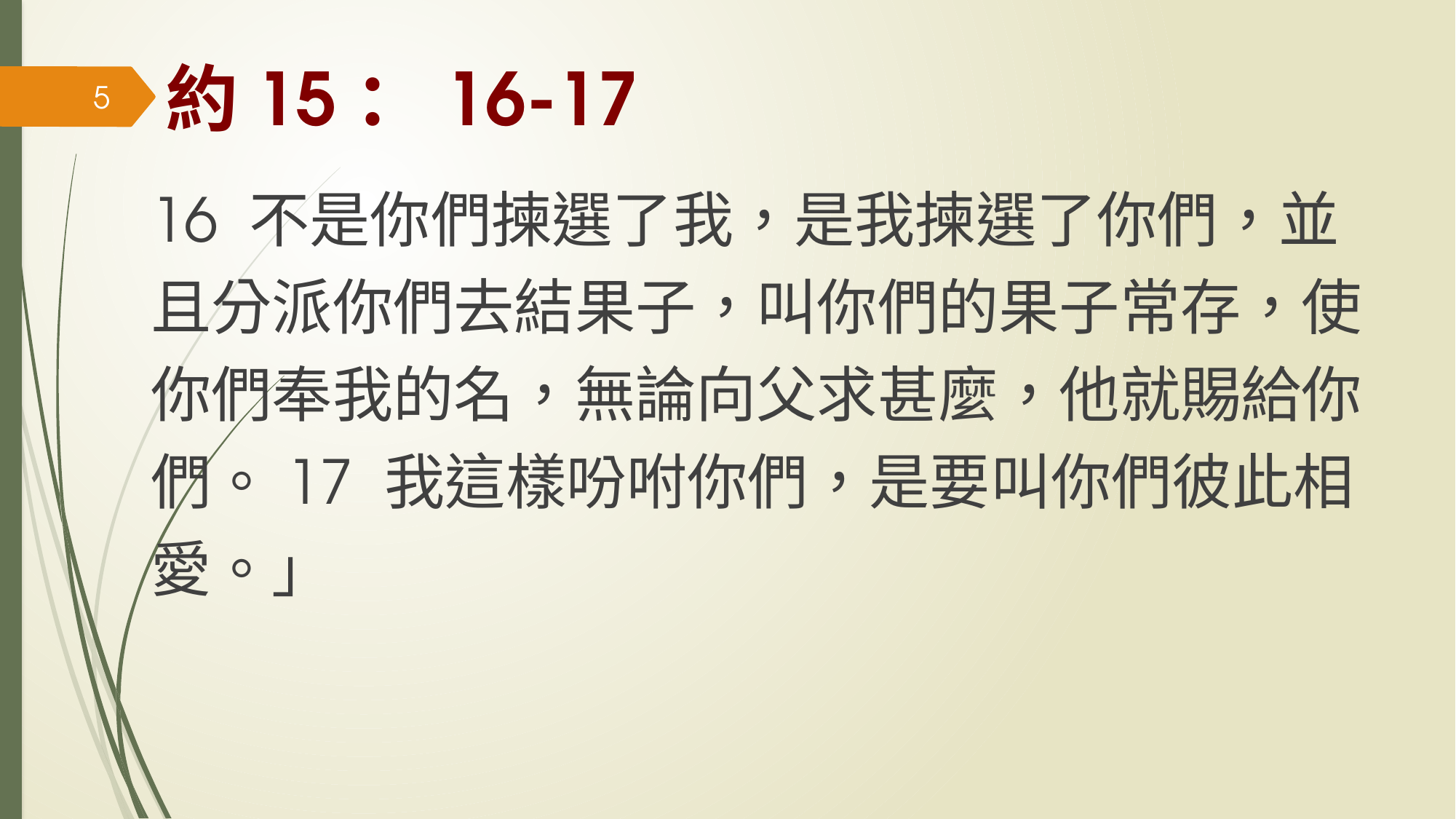

# 約15：16-17
5
16 不是你們揀選了我，是我揀選了你們，並且分派你們去結果子，叫你們的果子常存，使你們奉我的名，無論向父求甚麼，他就賜給你們。17 我這樣吩咐你們，是要叫你們彼此相愛。」